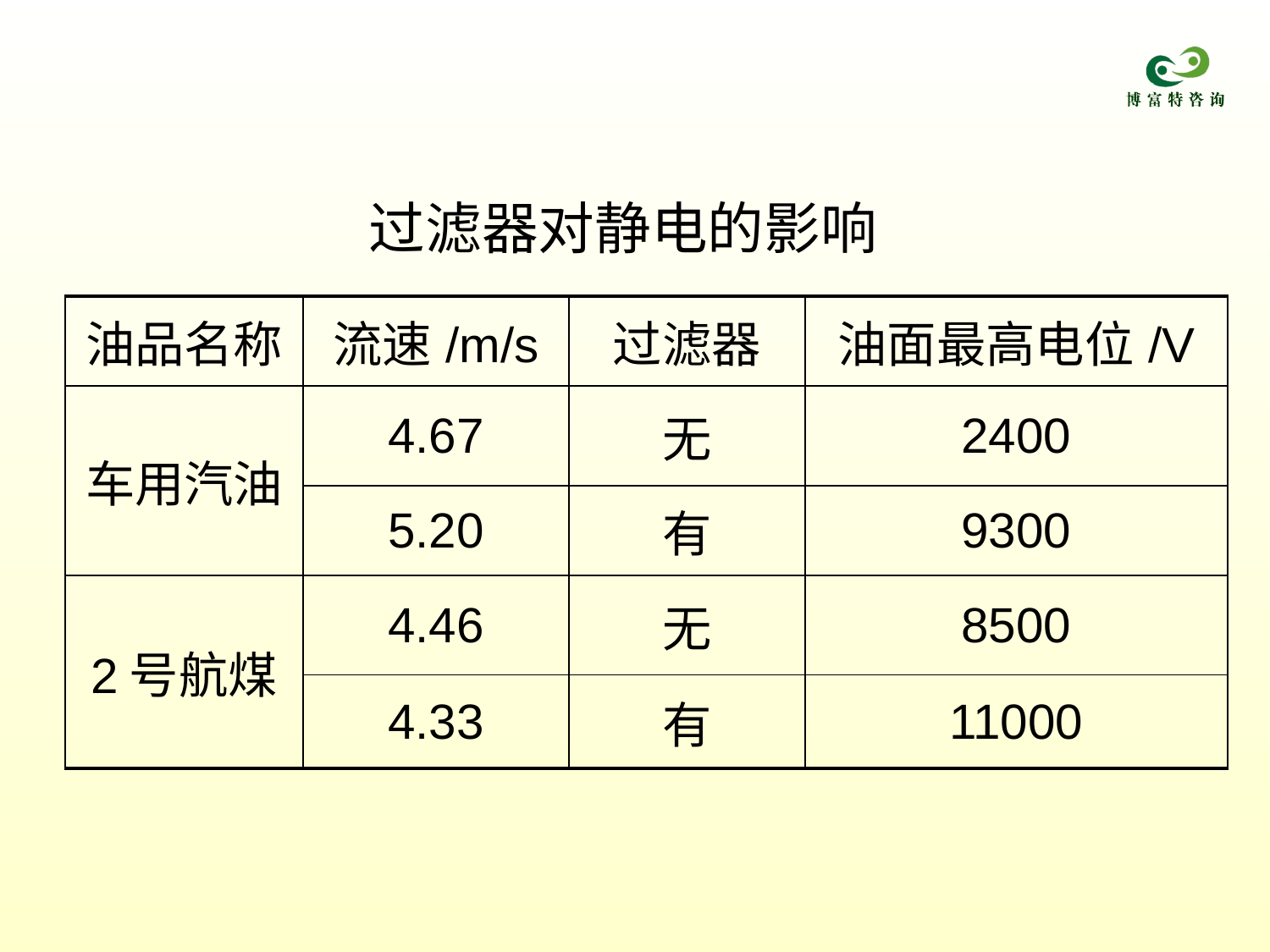

过滤器对静电的影响
| 油品名称 | 流速/m/s | 过滤器 | 油面最高电位/V |
| --- | --- | --- | --- |
| 车用汽油 | 4.67 | 无 | 2400 |
|  | 5.20 | 有 | 9300 |
| 2号航煤 | 4.46 | 无 | 8500 |
|  | 4.33 | 有 | 11000 |
98